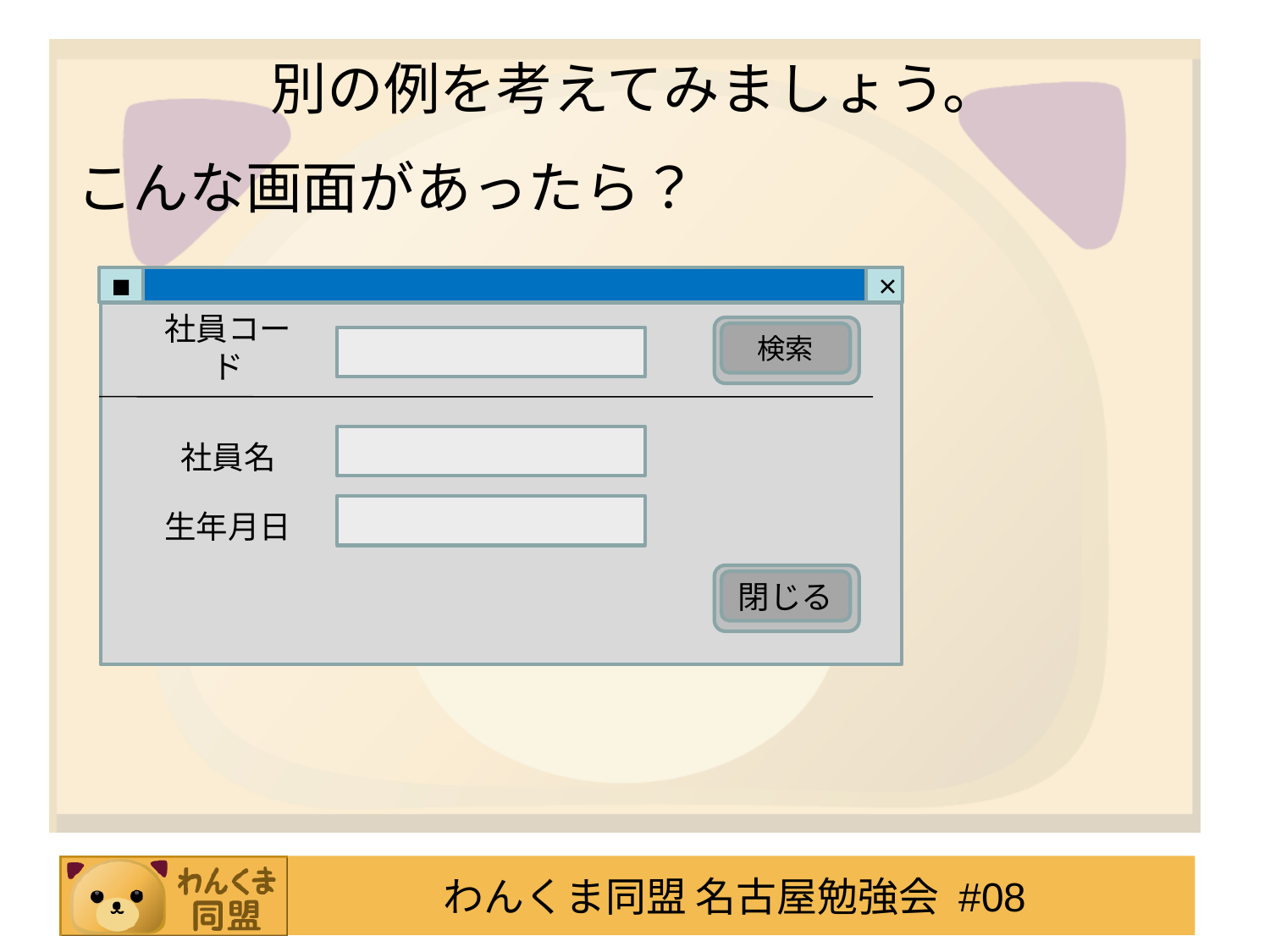

# 別の例を考えてみましょう。
こんな画面があったら？
■

×

社員コード

検索

社員名

生年月日

閉じる